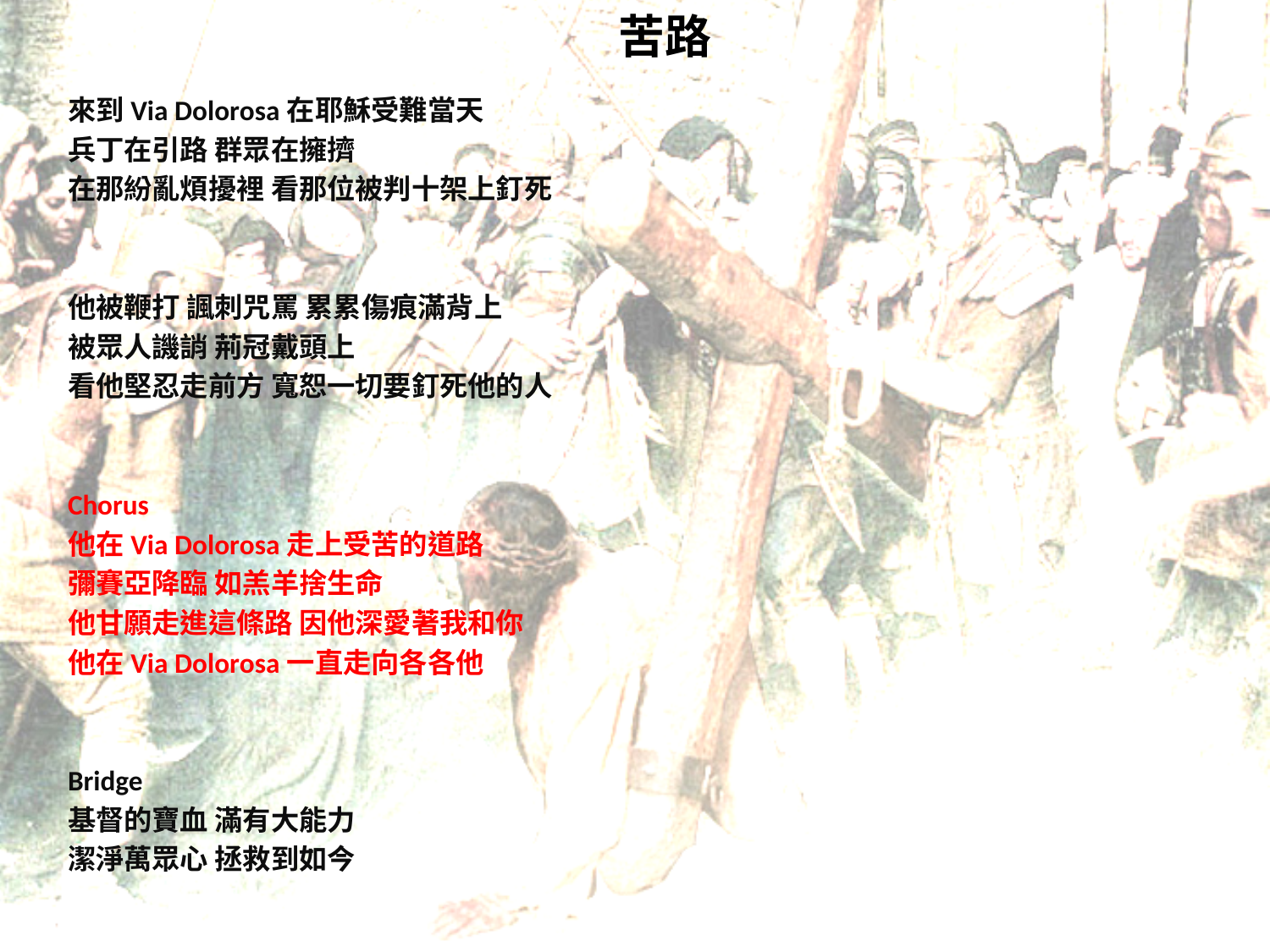

# 苦路
來到Via Dolorosa在耶穌受難當天
兵丁在引路 群眾在擁擠
在那紛亂煩擾裡 看那位被判十架上釘死

他被鞭打 諷刺咒罵 累累傷痕滿背上
被眾人譏誚 荊冠戴頭上
看他堅忍走前方 寬恕一切要釘死他的人

Chorus
他在Via Dolorosa走上受苦的道路
彌賽亞降臨 如羔羊捨生命
他甘願走進這條路 因他深愛著我和你
他在Via Dolorosa一直走向各各他

Bridge
基督的寶血 滿有大能力
潔淨萬眾心 拯救到如今